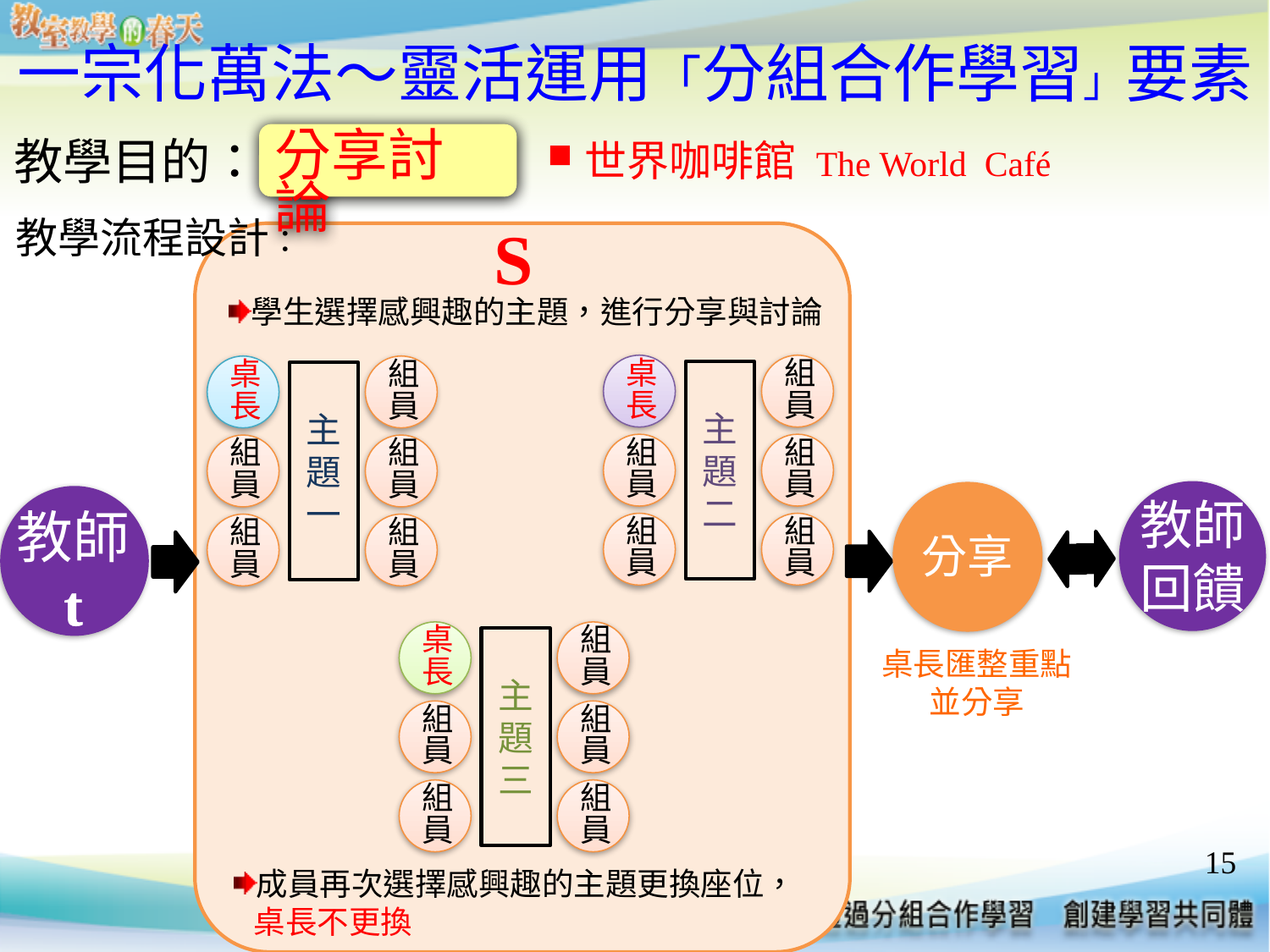

# 一宗化萬法～靈活運用「分組合作學習」要素
分享討論
教學目的：
世界咖啡館 The World  Café

教學流程設計：
 S

學生選擇感興趣的主題，進行分享與討論
桌長
組員
桌長
組員
主
題
二
主
題
一
組員
組員
組員
組員

教師
回饋

分享

教師
t
組員
組員
組員
組員

桌長
組員
主
題
三
桌長匯整重點
並分享
組員
組員
組員
組員
15
成員再次選擇感興趣的主題更換座位，
桌長不更換